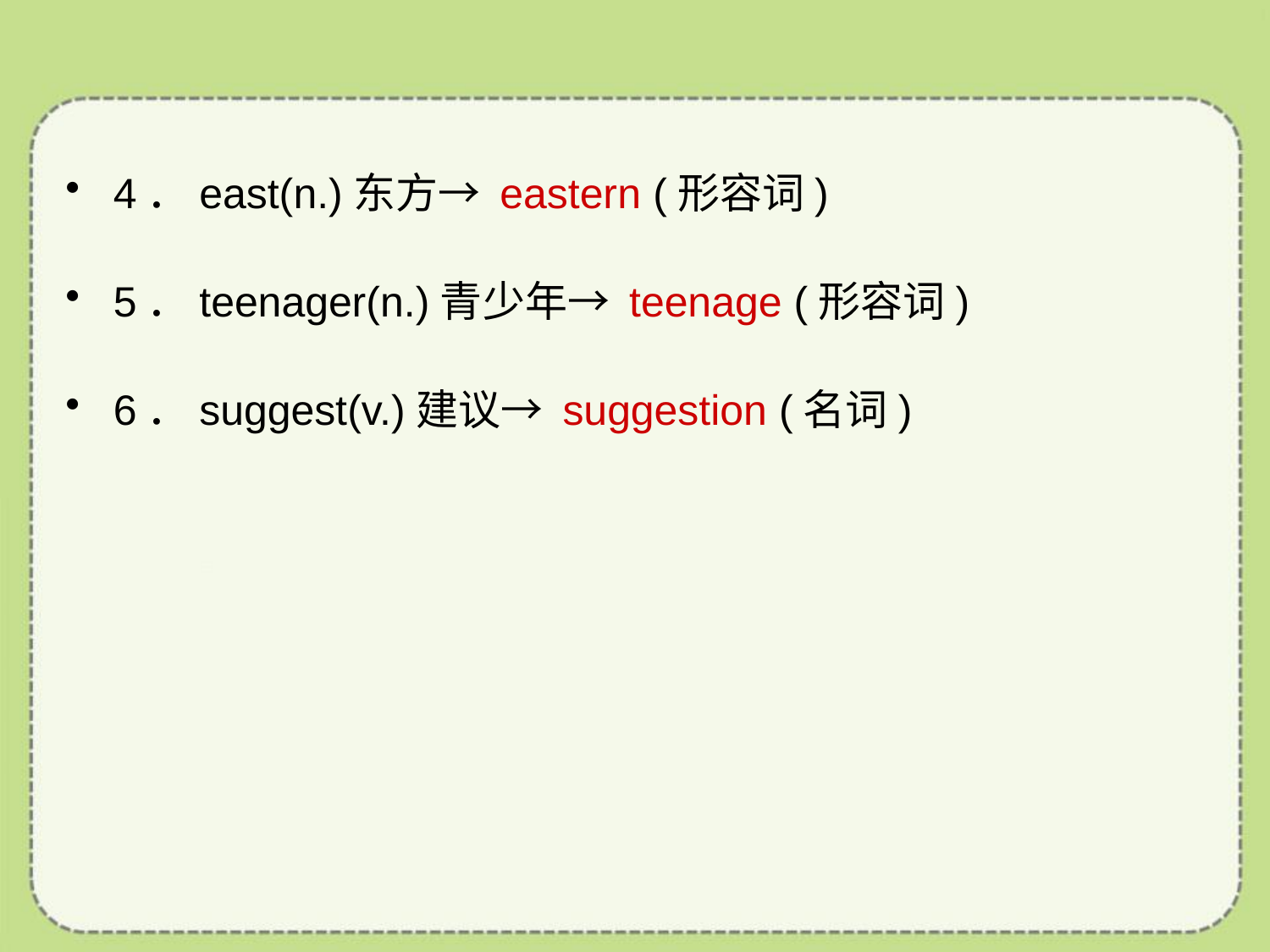

4．east(n.)东方→ eastern (形容词)

5．teenager(n.)青少年→ teenage (形容词)

6．suggest(v.)建议→ suggestion (名词)